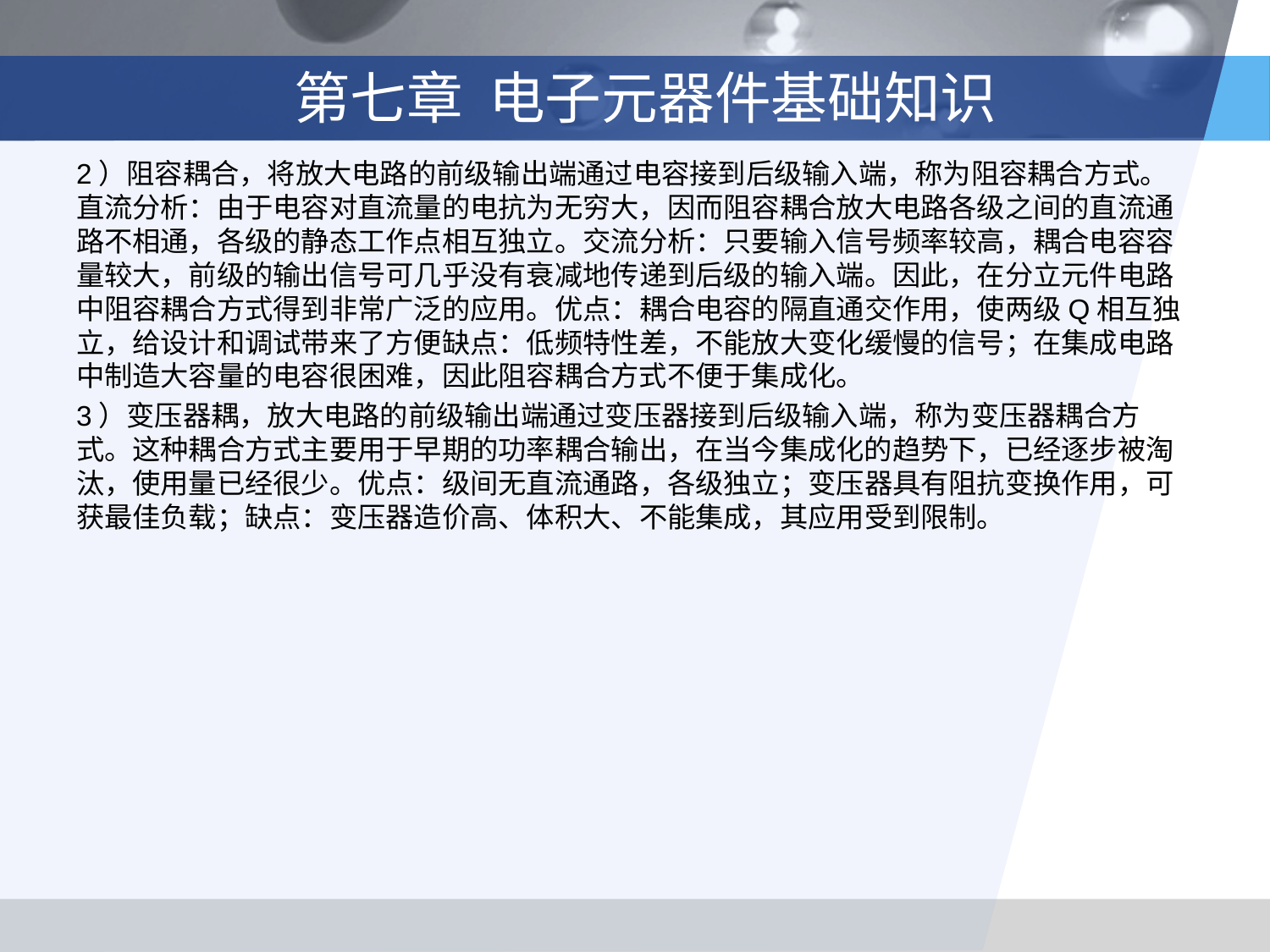

# 第七章  电子元器件基础知识
2）阻容耦合，将放大电路的前级输出端通过电容接到后级输入端，称为阻容耦合方式。直流分析：由于电容对直流量的电抗为无穷大，因而阻容耦合放大电路各级之间的直流通路不相通，各级的静态工作点相互独立。交流分析：只要输入信号频率较高，耦合电容容量较大，前级的输出信号可几乎没有衰减地传递到后级的输入端。因此，在分立元件电路中阻容耦合方式得到非常广泛的应用。优点：耦合电容的隔直通交作用，使两级Q相互独立，给设计和调试带来了方便缺点：低频特性差，不能放大变化缓慢的信号；在集成电路中制造大容量的电容很困难，因此阻容耦合方式不便于集成化。
3）变压器耦，放大电路的前级输出端通过变压器接到后级输入端，称为变压器耦合方式。这种耦合方式主要用于早期的功率耦合输出，在当今集成化的趋势下，已经逐步被淘汰，使用量已经很少。优点：级间无直流通路，各级独立；变压器具有阻抗变换作用，可获最佳负载；缺点：变压器造价高、体积大、不能集成，其应用受到限制。